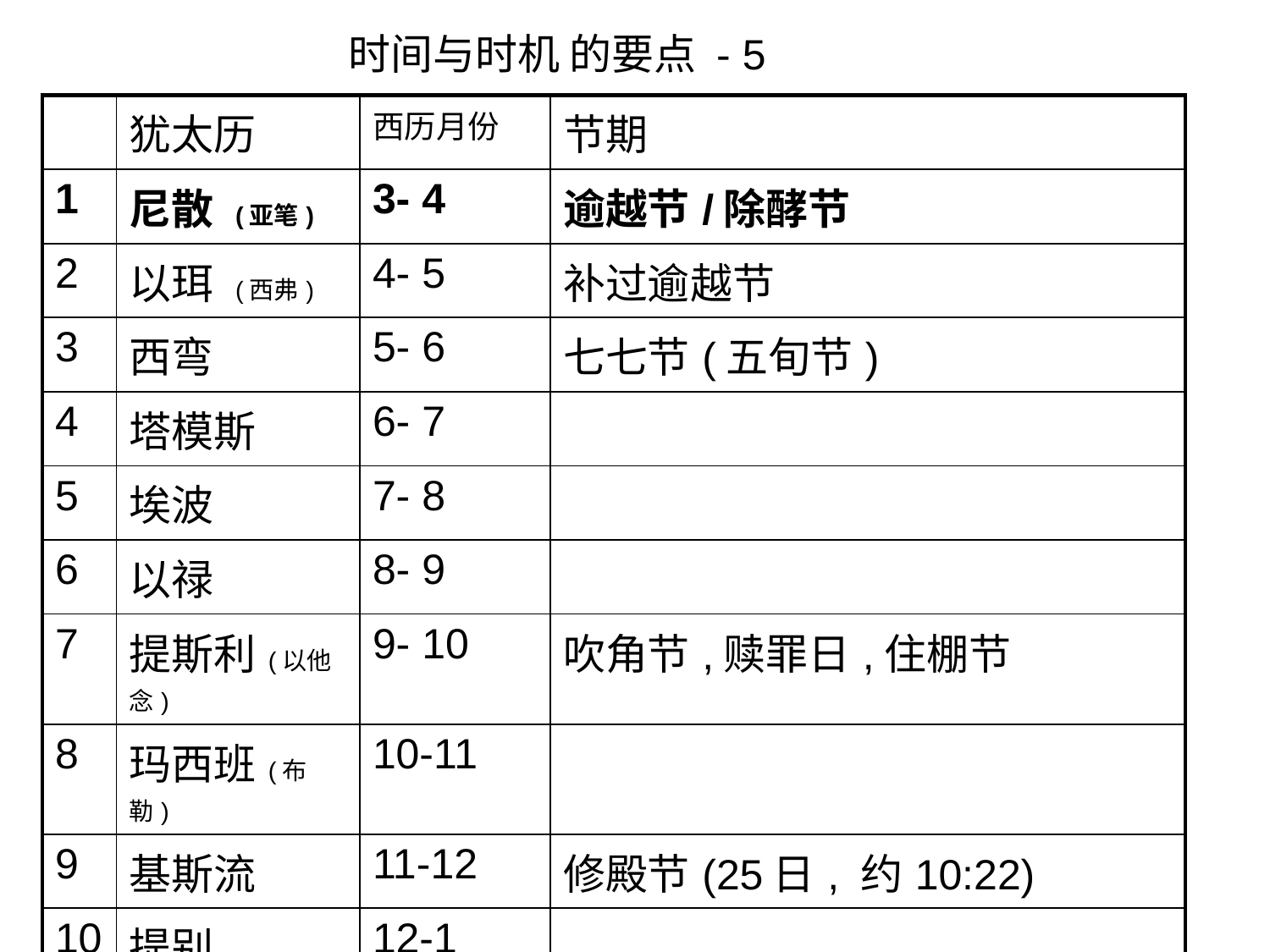

时间与时机 的要点 - 5
|  | 犹太历 | 西历月份 | 节期 |
| --- | --- | --- | --- |
| 1 | 尼散 (亚笔) | 3- 4 | 逾越节/除酵节 |
| 2 | 以珥 (西弗) | 4- 5 | 补过逾越节 |
| 3 | 西弯 | 5- 6 | 七七节(五旬节) |
| 4 | 塔模斯 | 6- 7 |  |
| 5 | 埃波 | 7- 8 |  |
| 6 | 以禄 | 8- 9 |  |
| 7 | 提斯利(以他念) | 9- 10 | 吹角节,赎罪日,住棚节 |
| 8 | 玛西班(布勒) | 10-11 |  |
| 9 | 基斯流 | 11-12 | 修殿节(25日, 约10:22) |
| 10 | 提别 | 12-1 |  |
| 11 | 细罢特 | 1- 2 |  |
| 12/13 | 亚达 I/亚达 | 2- 3/3- 4 | 普珥节 (仅在闰年, 才有亚达 I) |